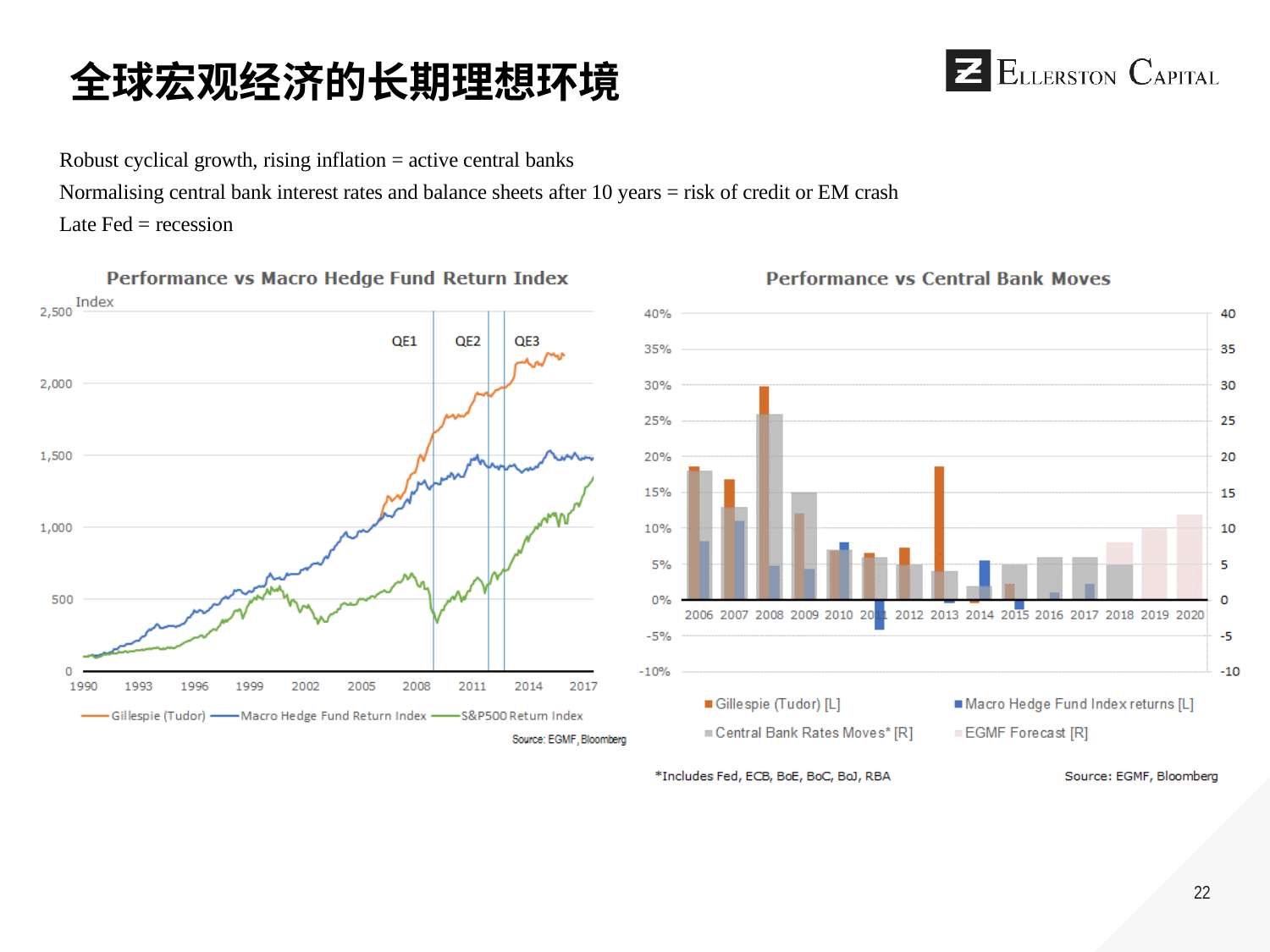

全球宏观经济的长期理想环境

Robust cyclical growth, rising inflation = active central banks
Normalising central bank interest rates and balance sheets after 10 years = risk of credit or EM crash
Late Fed = recession

22